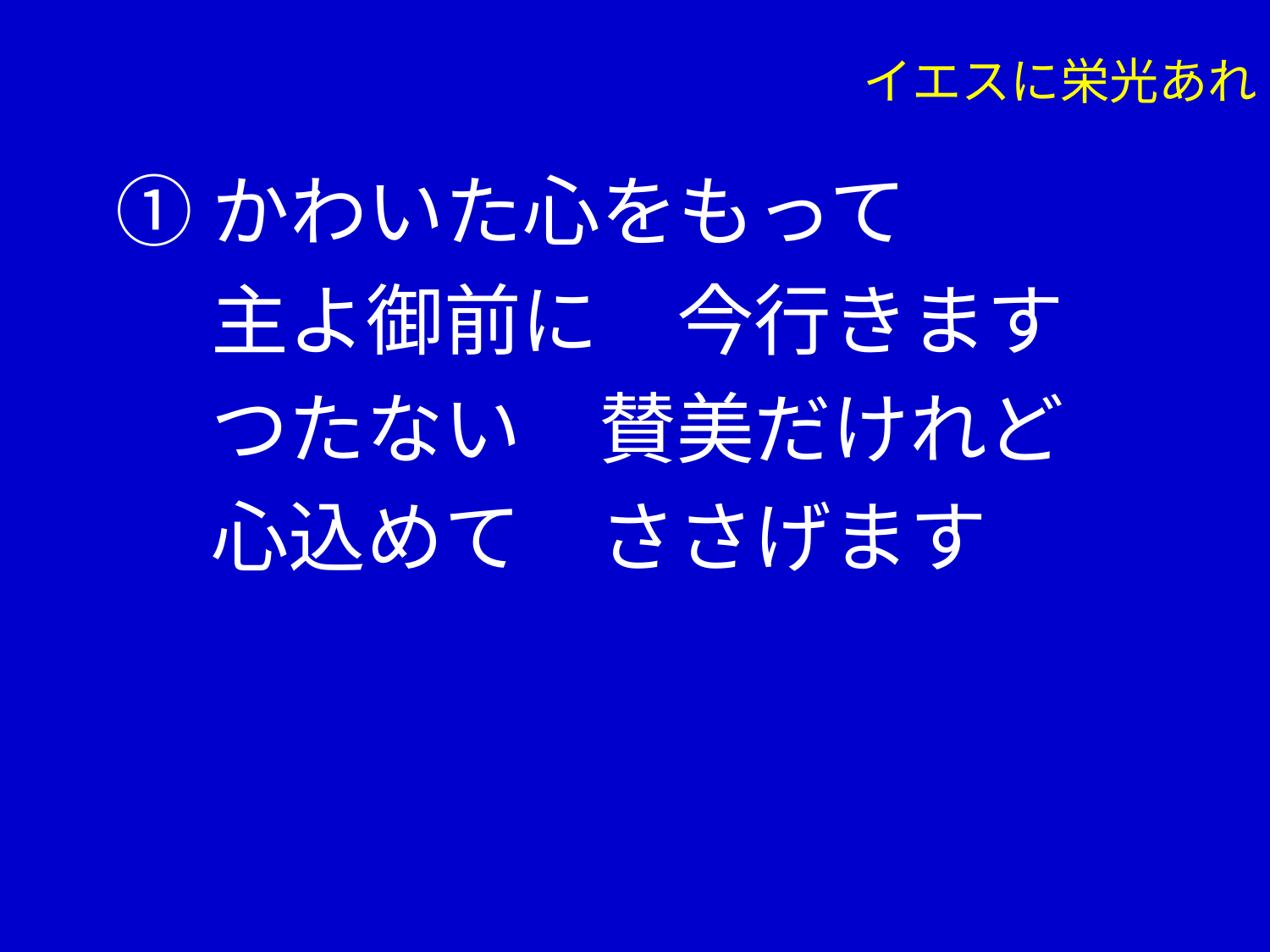

# イエスに栄光あれ
①かわいた心をもって
　 主よ御前に　今行きます
　 つたない　賛美だけれど
　 心込めて　ささげます